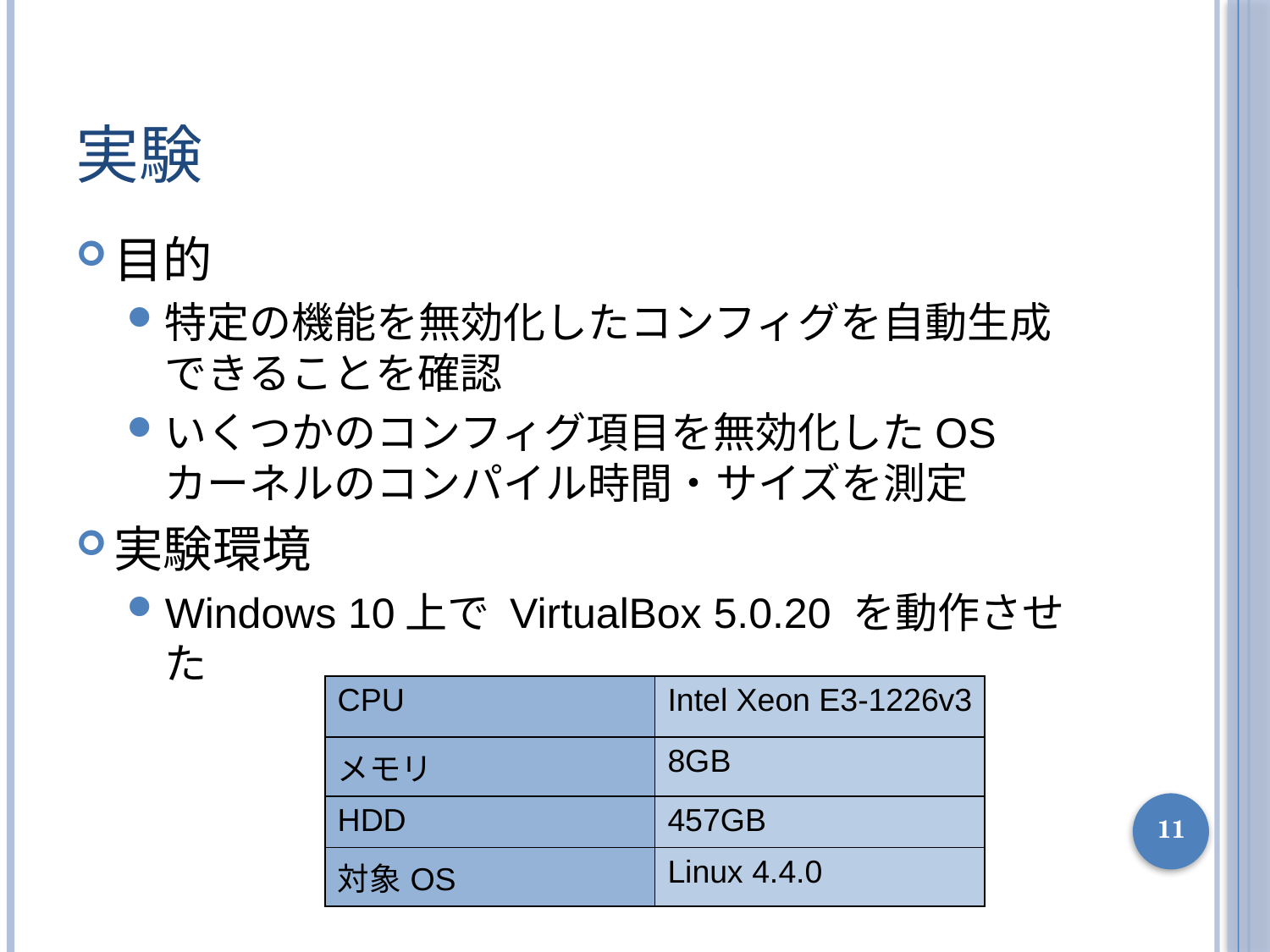

# 実験
目的
特定の機能を無効化したコンフィグを自動生成できることを確認
いくつかのコンフィグ項目を無効化したOSカーネルのコンパイル時間・サイズを測定
実験環境
Windows 10上で VirtualBox 5.0.20 を動作させた
| CPU | Intel Xeon E3-1226v3 |
| --- | --- |
| メモリ | 8GB |
| HDD | 457GB |
| 対象OS | Linux 4.4.0 |
11